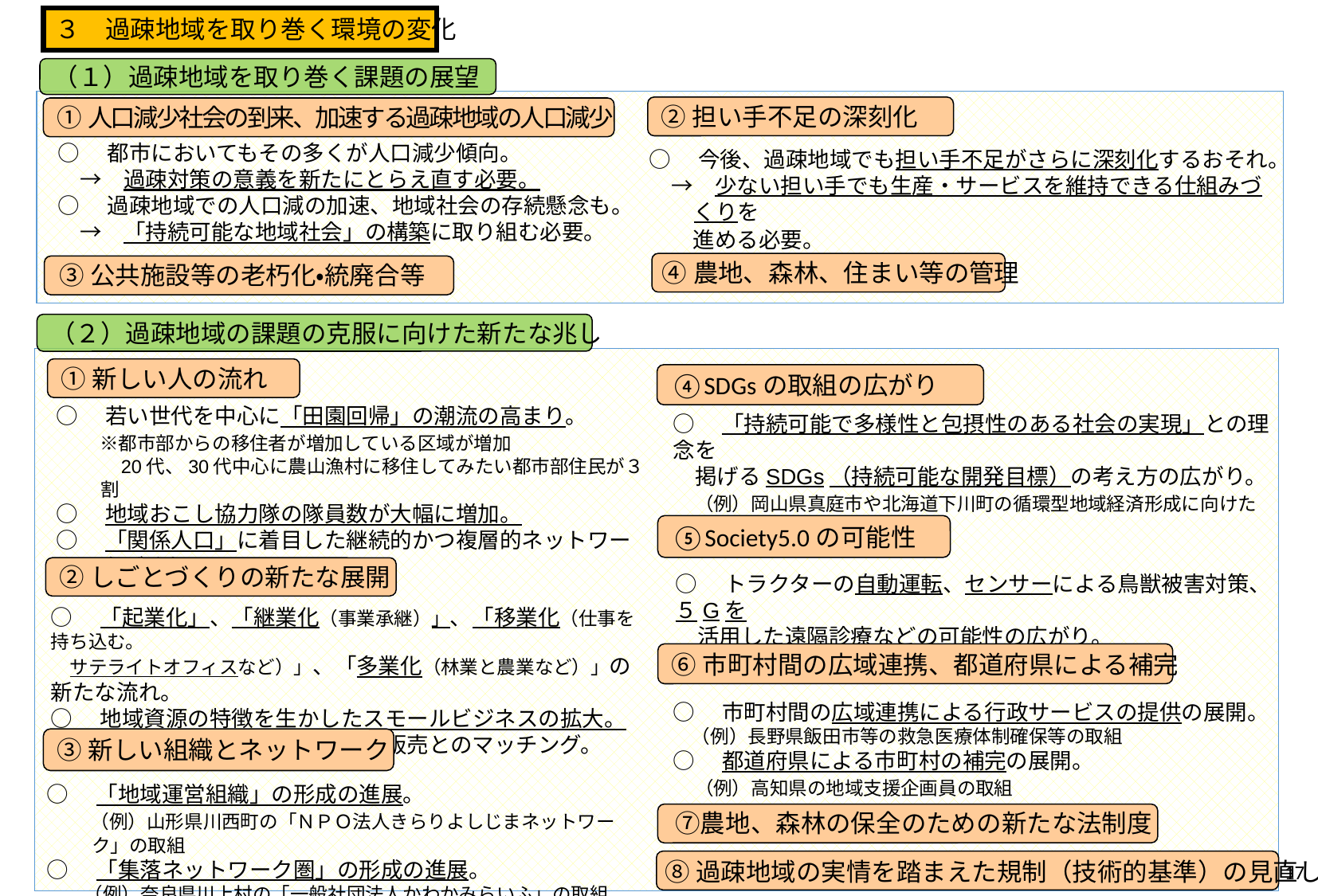

３　過疎地域を取り巻く環境の変化
（１）過疎地域を取り巻く課題の展望

②担い手不足の深刻化
①人口減少社会の到来、加速する過疎地域の人口減少
○　都市においてもその多くが人口減少傾向。
　→　過疎対策の意義を新たにとらえ直す必要。
○　過疎地域での人口減の加速、地域社会の存続懸念も。
　→　「持続可能な地域社会」の構築に取り組む必要。
○　今後、過疎地域でも担い手不足がさらに深刻化するおそれ。
　→　少ない担い手でも生産・サービスを維持できる仕組みづくりを
　　進める必要。
④農地、森林、住まい等の管理

③公共施設等の老朽化・統廃合等

（２）過疎地域の課題の克服に向けた新たな兆し

①新しい人の流れ
④SDGsの取組の広がり
○　若い世代を中心に「田園回帰」の潮流の高まり。
　　※都市部からの移住者が増加している区域が増加
　　　 20代、30代中心に農山漁村に移住してみたい都市部住民が３割
○　地域おこし協力隊の隊員数が大幅に増加。
○　「関係人口」に着目した継続的かつ複層的ネットワークづくり。
○　「持続可能で多様性と包摂性のある社会の実現」との理念を
　掲げるSDGs（持続可能な開発目標）の考え方の広がり。
　（例）岡山県真庭市や北海道下川町の循環型地域経済形成に向けた取組
⑤Society5.0の可能性
②しごとづくりの新たな展開
○　トラクターの自動運転、センサーによる鳥獣被害対策、５Gを
　活用した遠隔診療などの可能性の広がり。
○　「起業化」、「継業化（事業承継）」、「移業化（仕事を持ち込む。
　サテライトオフィスなど）」、「多業化（林業と農業など）」の新たな流れ。
○　地域資源の特徴を生かしたスモールビジネスの拡大。
○　ネット環境を活用した宣伝や販売とのマッチング。
⑥市町村間の広域連携、都道府県による補完
○　市町村間の広域連携による行政サービスの提供の展開。
　（例）長野県飯田市等の救急医療体制確保等の取組
○　都道府県による市町村の補完の展開。
　（例）高知県の地域支援企画員の取組
③新しい組織とネットワーク
○　「地域運営組織」の形成の進展。
　　（例）山形県川西町の「ＮＰＯ法人きらりよしじまネットワーク」の取組
○　「集落ネットワーク圏」の形成の進展。
　　（例）奈良県川上村の「一般社団法人かわかみらいふ」の取組
　⑦農地、森林の保全のための新たな法制度

17
⑧過疎地域の実情を踏まえた規制（技術的基準）の見直し